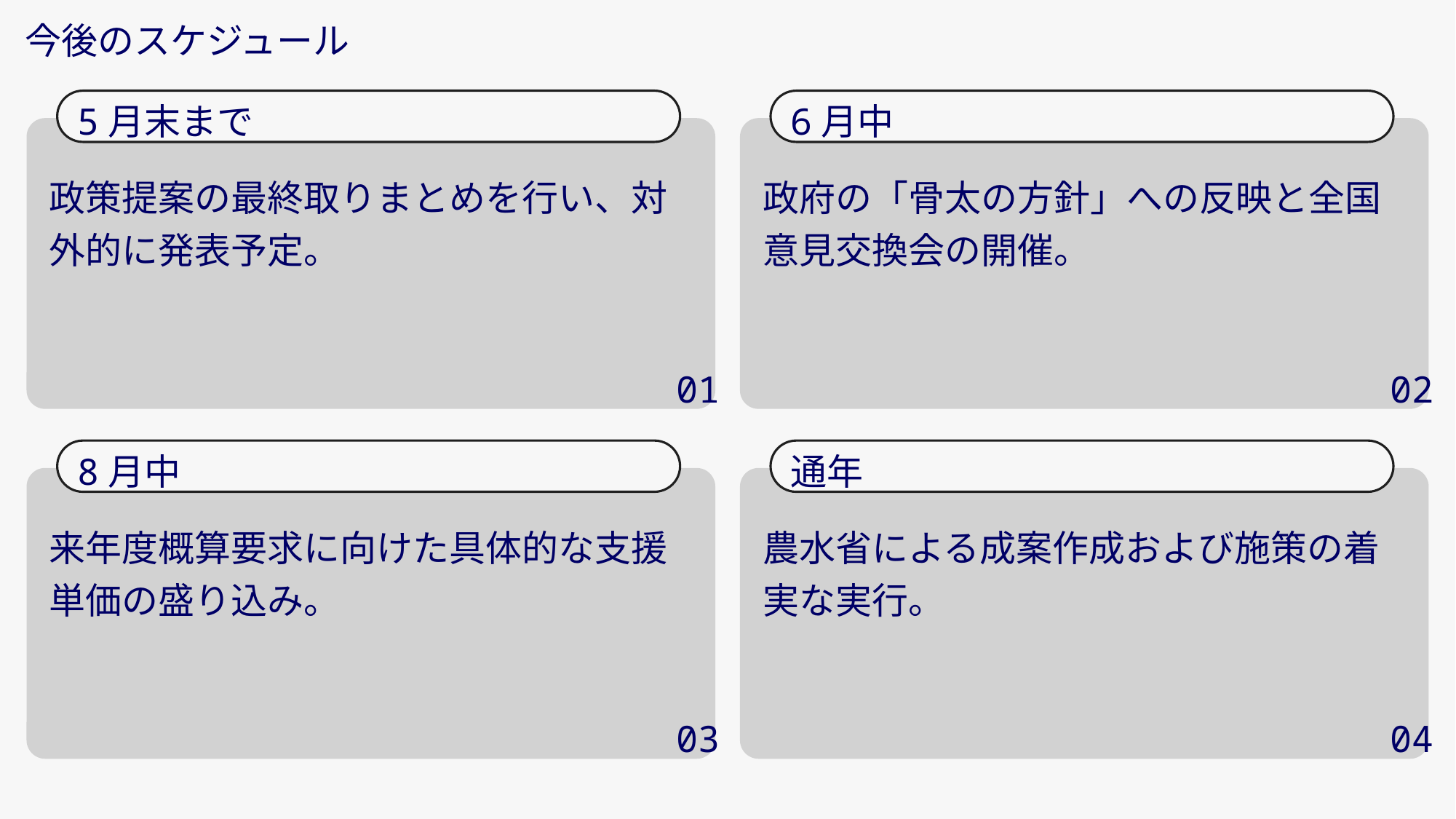

今後のスケジュール
5月末まで
6月中
政策提案の最終取りまとめを行い、対外的に発表予定。
政府の「骨太の方針」への反映と全国意見交換会の開催。
01
02
8月中
通年
来年度概算要求に向けた具体的な支援単価の盛り込み。
農水省による成案作成および施策の着実な実行。
03
04